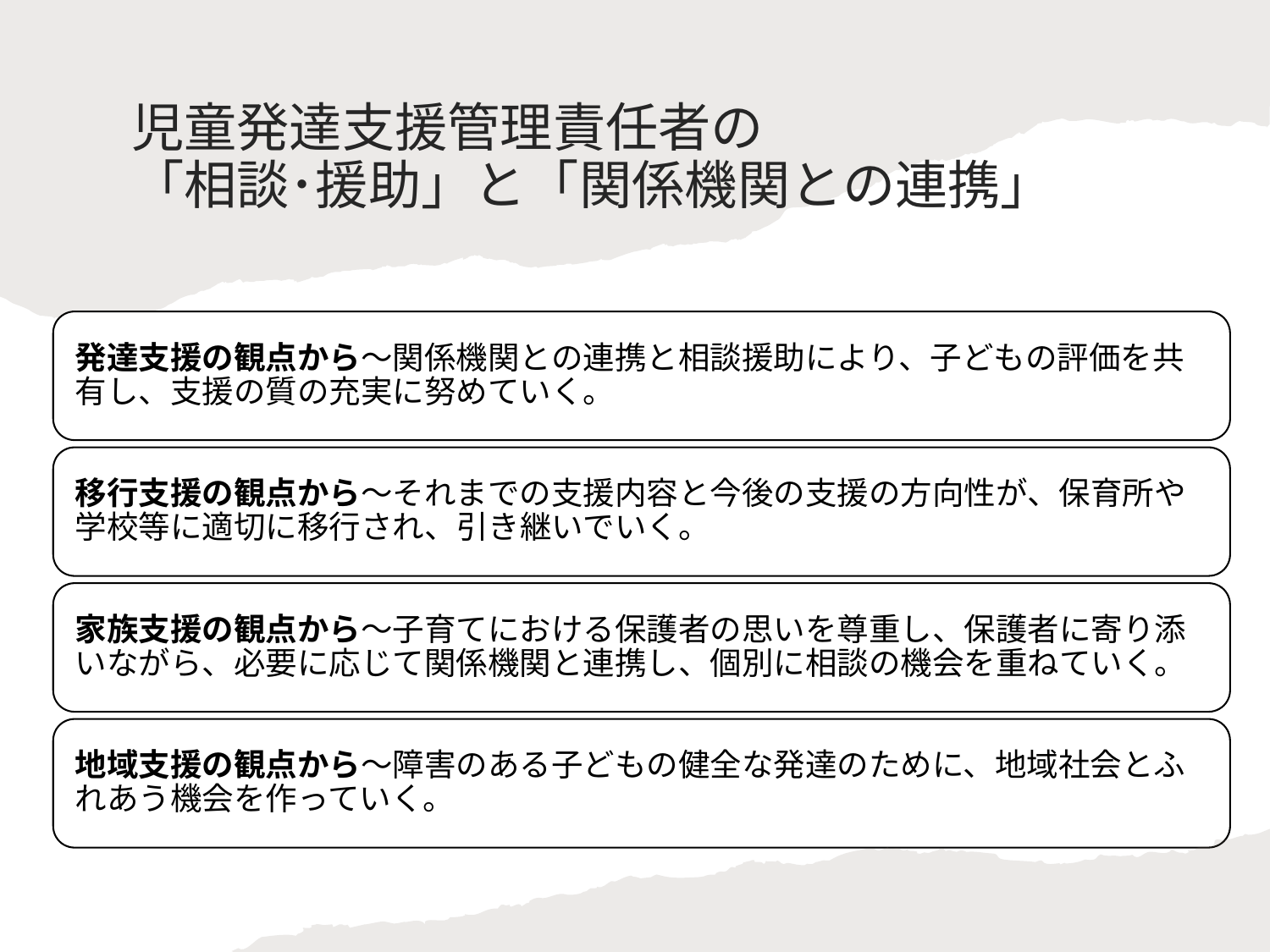

# 児童発達支援管理責任者の 「相談･援助」と「関係機関との連携」
発達支援の観点から～関係機関との連携と相談援助により、子どもの評価を共有し、支援の質の充実に努めていく。
移行支援の観点から～それまでの支援内容と今後の支援の方向性が、保育所や学校等に適切に移行され、引き継いでいく。
家族支援の観点から～子育てにおける保護者の思いを尊重し、保護者に寄り添いながら、必要に応じて関係機関と連携し、個別に相談の機会を重ねていく。
地域支援の観点から～障害のある子どもの健全な発達のために、地域社会とふれあう機会を作っていく。

53